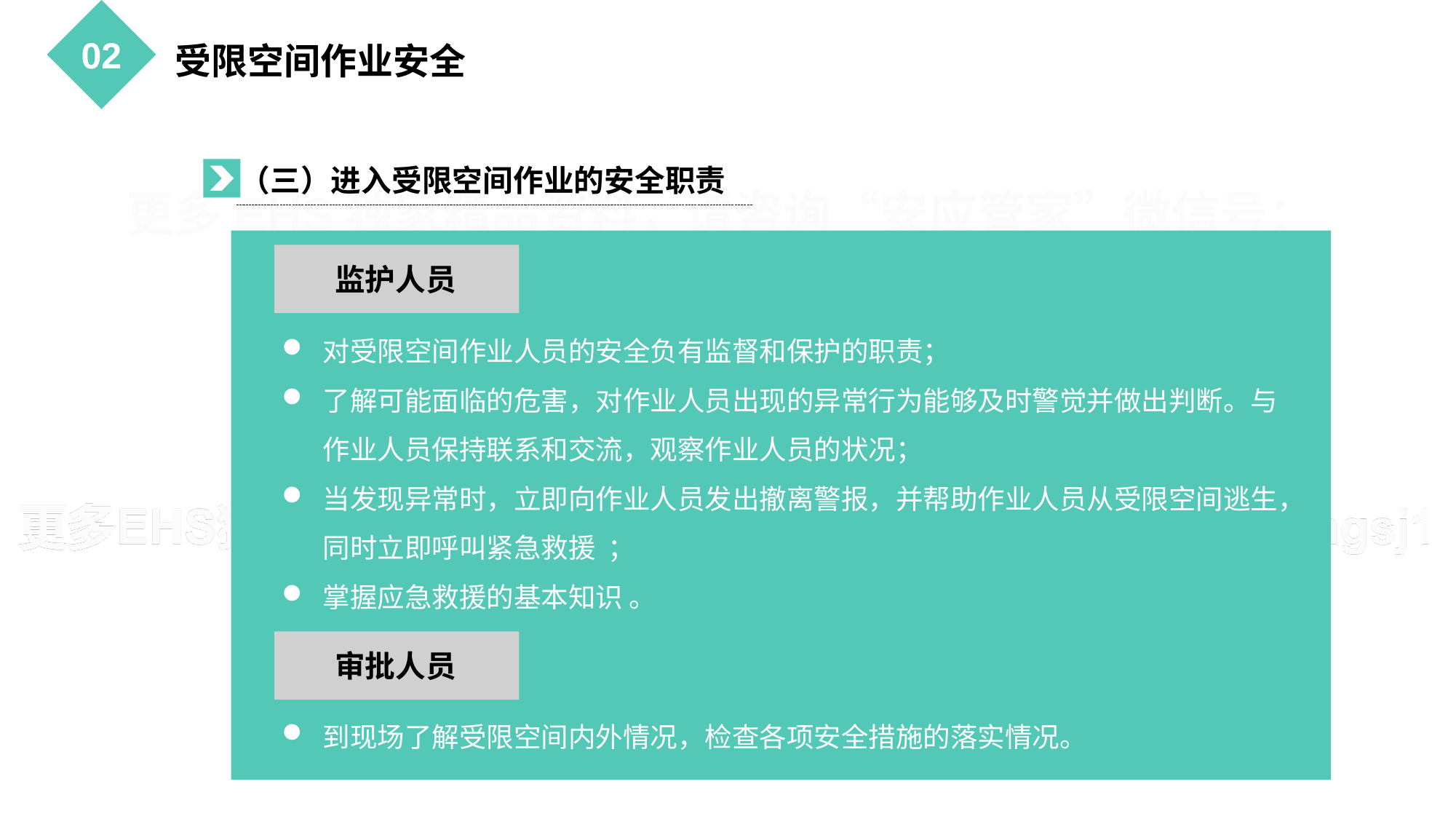

02
受限空间作业安全
（三）进入受限空间作业的安全职责

监护人员
对受限空间作业人员的安全负有监督和保护的职责；
了解可能面临的危害，对作业人员出现的异常行为能够及时警觉并做出判断。与作业人员保持联系和交流，观察作业人员的状况；
当发现异常时，立即向作业人员发出撤离警报，并帮助作业人员从受限空间逃生，同时立即呼叫紧急救援  ；
掌握应急救援的基本知识 。

审批人员
到现场了解受限空间内外情况，检查各项安全措施的落实情况。